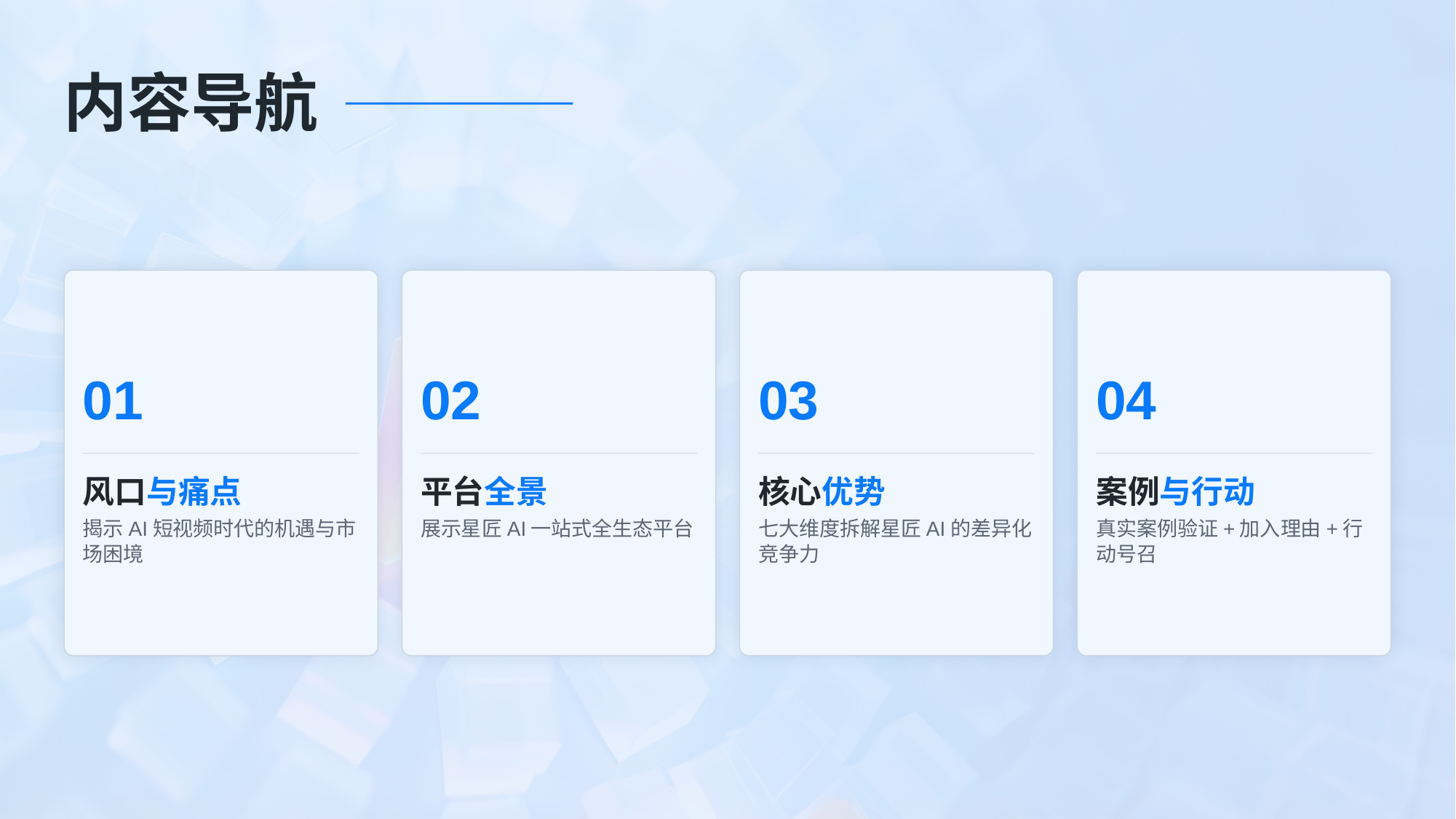

内容导航

01
02
03
04

风口与痛点
平台全景
核心优势
案例与行动
揭示AI短视频时代的机遇与市场困境
展示星匠AI一站式全生态平台
七大维度拆解星匠AI的差异化竞争力
真实案例验证+加入理由+行动号召